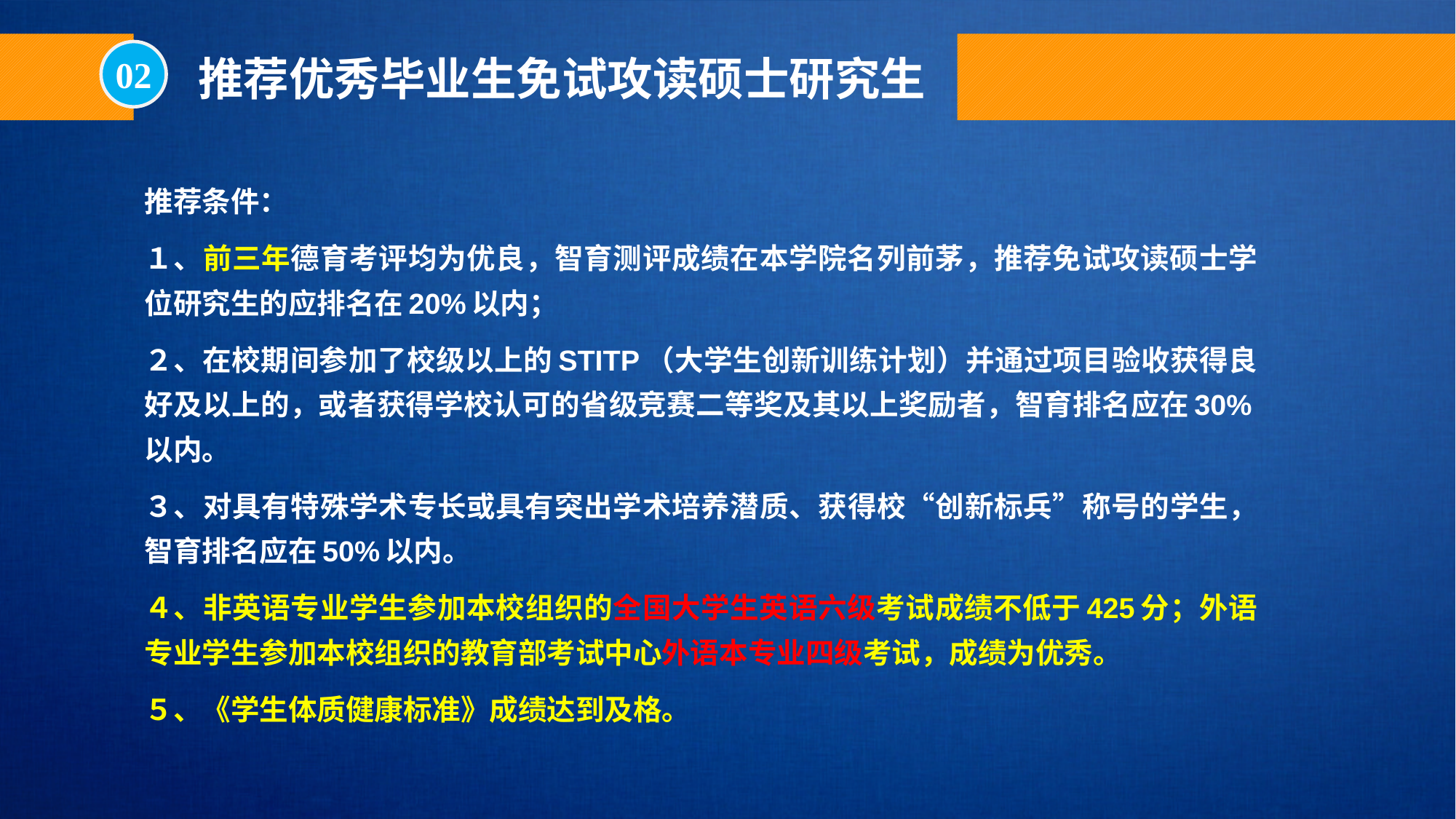

02
推荐优秀毕业生免试攻读硕士研究生
推荐条件：
１、前三年德育考评均为优良，智育测评成绩在本学院名列前茅，推荐免试攻读硕士学位研究生的应排名在20%以内；
２、在校期间参加了校级以上的STITP（大学生创新训练计划）并通过项目验收获得良好及以上的，或者获得学校认可的省级竞赛二等奖及其以上奖励者，智育排名应在30%以内。
３、对具有特殊学术专长或具有突出学术培养潜质、获得校“创新标兵”称号的学生，智育排名应在50%以内。
４、非英语专业学生参加本校组织的全国大学生英语六级考试成绩不低于425分；外语专业学生参加本校组织的教育部考试中心外语本专业四级考试，成绩为优秀。
５、《学生体质健康标准》成绩达到及格。